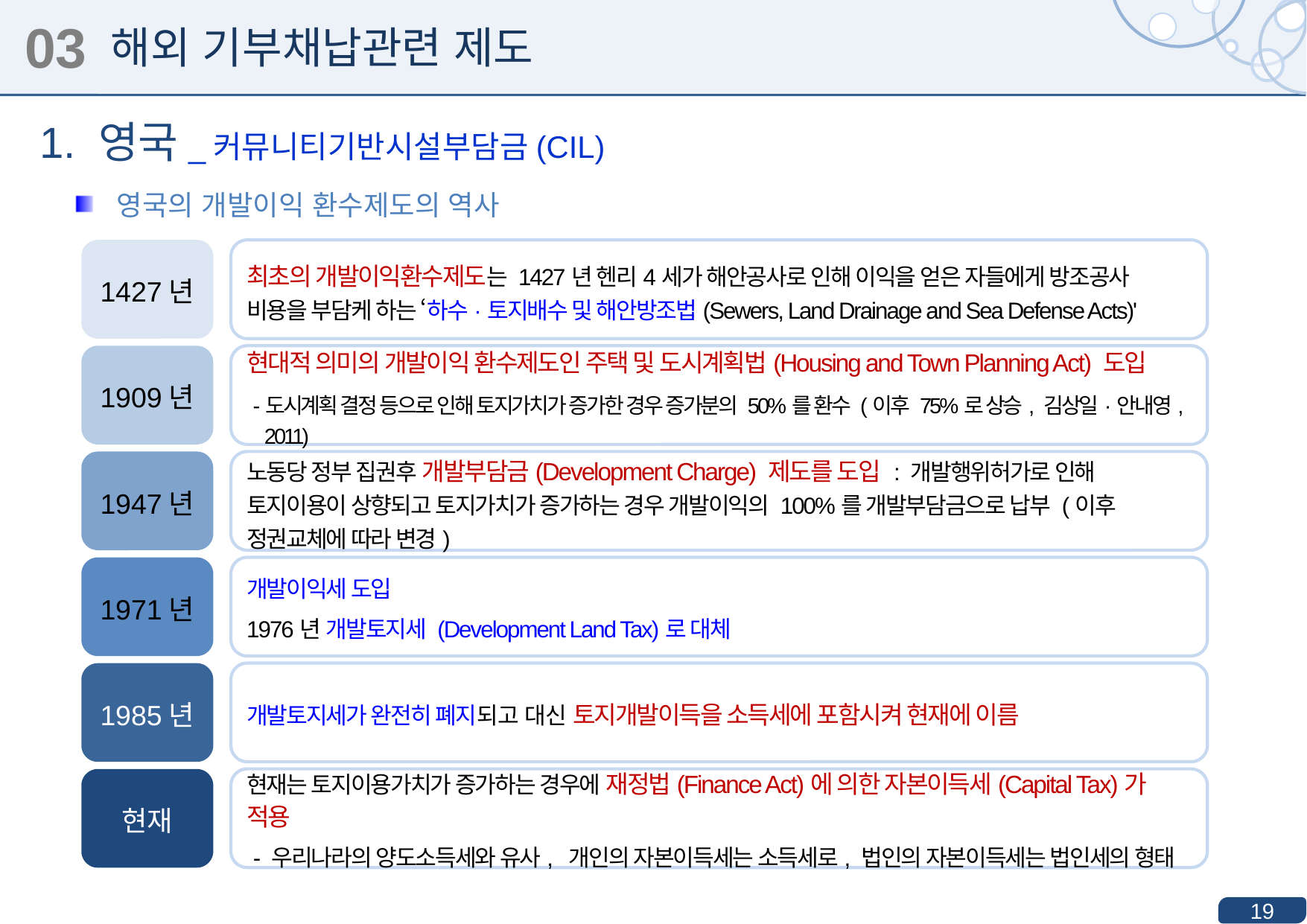

03
해외 기부채납관련 제도
1. 영국_커뮤니티기반시설부담금(CIL)
  영국의 개발이익 환수제도의 역사
1427년
최초의 개발이익환수제도는 1427년 헨리4세가 해안공사로 인해 이익을 얻은 자들에게 방조공사 비용을 부담케 하는 ‘하수·토지배수 및 해안방조법(Sewers, Land Drainage and Sea Defense Acts)'
현대적 의미의 개발이익 환수제도인 주택 및 도시계획법(Housing and Town Planning Act) 도입
 -도시계획 결정 등으로 인해 토지가치가 증가한 경우 증가분의 50%를 환수 (이후 75%로 상승, 김상일·안내영, 2011)
1909년
노동당 정부 집권후 개발부담금(Development Charge) 제도를 도입 : 개발행위허가로 인해 토지이용이 상향되고 토지가치가 증가하는 경우 개발이익의 100%를 개발부담금으로 납부 (이후 정권교체에 따라 변경)
1947년
개발이익세 도입
1976년 개발토지세 (Development Land Tax)로 대체
1971년
개발토지세가 완전히 폐지되고 대신 토지개발이득을 소득세에 포함시켜 현재에 이름
1985년
현재는 토지이용가치가 증가하는 경우에 재정법(Finance Act)에 의한 자본이득세(Capital Tax)가 적용
 - 우리나라의 양도소득세와 유사,  개인의 자본이득세는 소득세로, 법인의 자본이득세는 법인세의 형태
현재
19